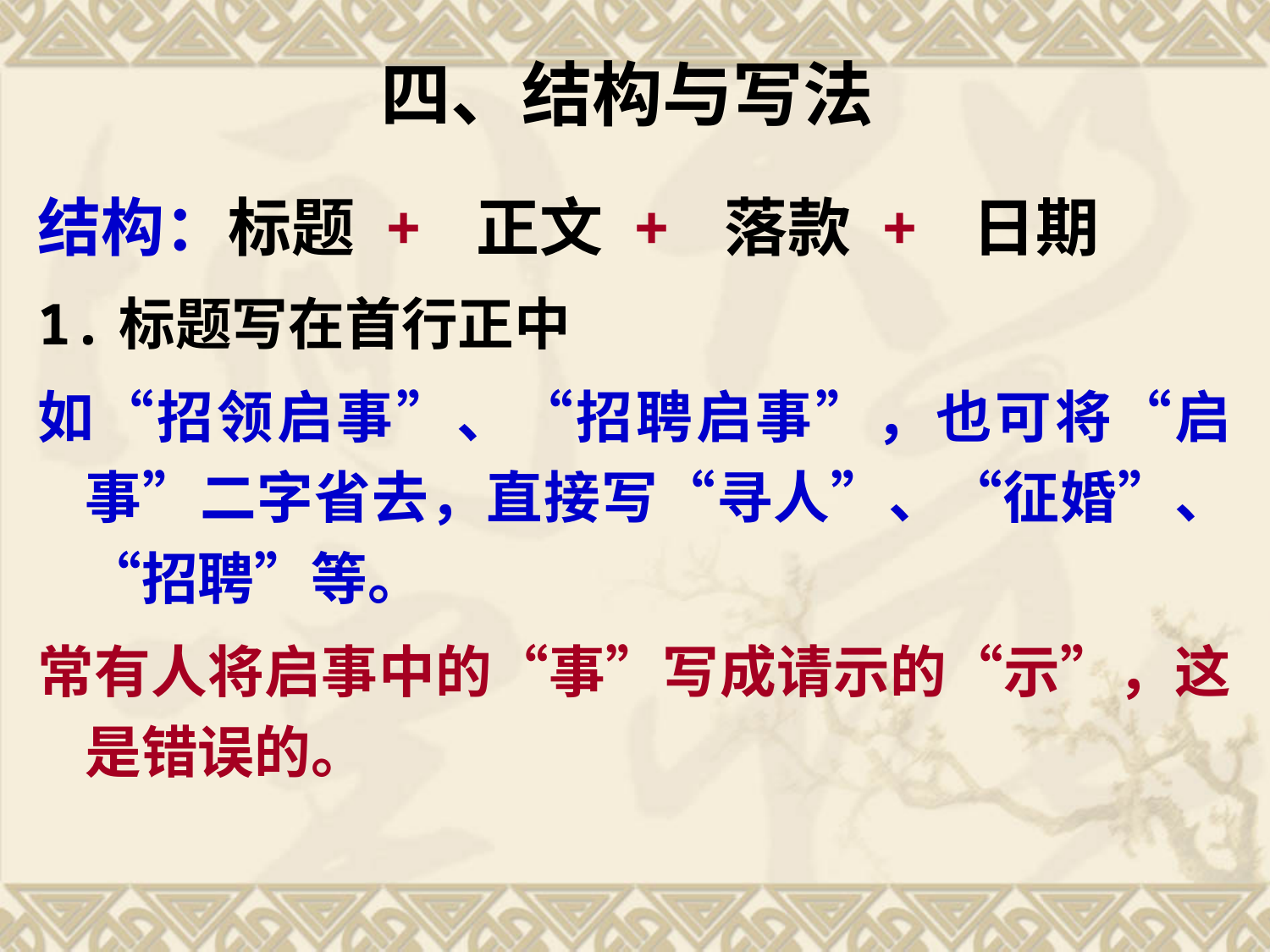

# 四、结构与写法
结构：标题 + 正文 + 落款 + 日期
1.标题写在首行正中
如“招领启事”、“招聘启事”，也可将“启事”二字省去，直接写“寻人”、“征婚”、“招聘”等。
常有人将启事中的“事”写成请示的“示”，这是错误的。